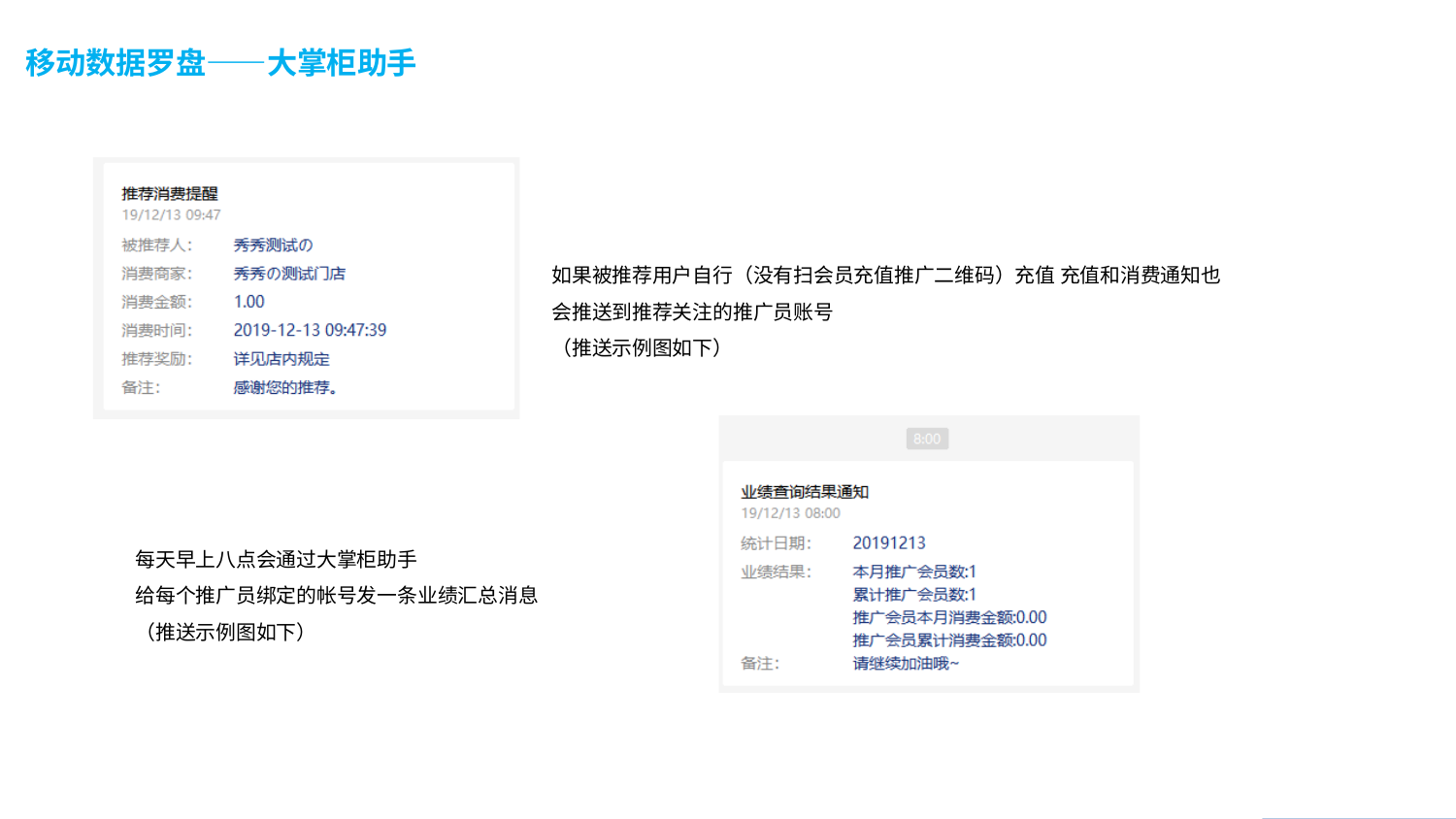

# 移动数据罗盘——大掌柜助手

如果被推荐用户自行（没有扫会员充值推广二维码）充值 充值和消费通知也会推送到推荐关注的推广员账号
（推送示例图如下）

每天早上八点会通过大掌柜助手
给每个推广员绑定的帐号发一条业绩汇总消息
（推送示例图如下）